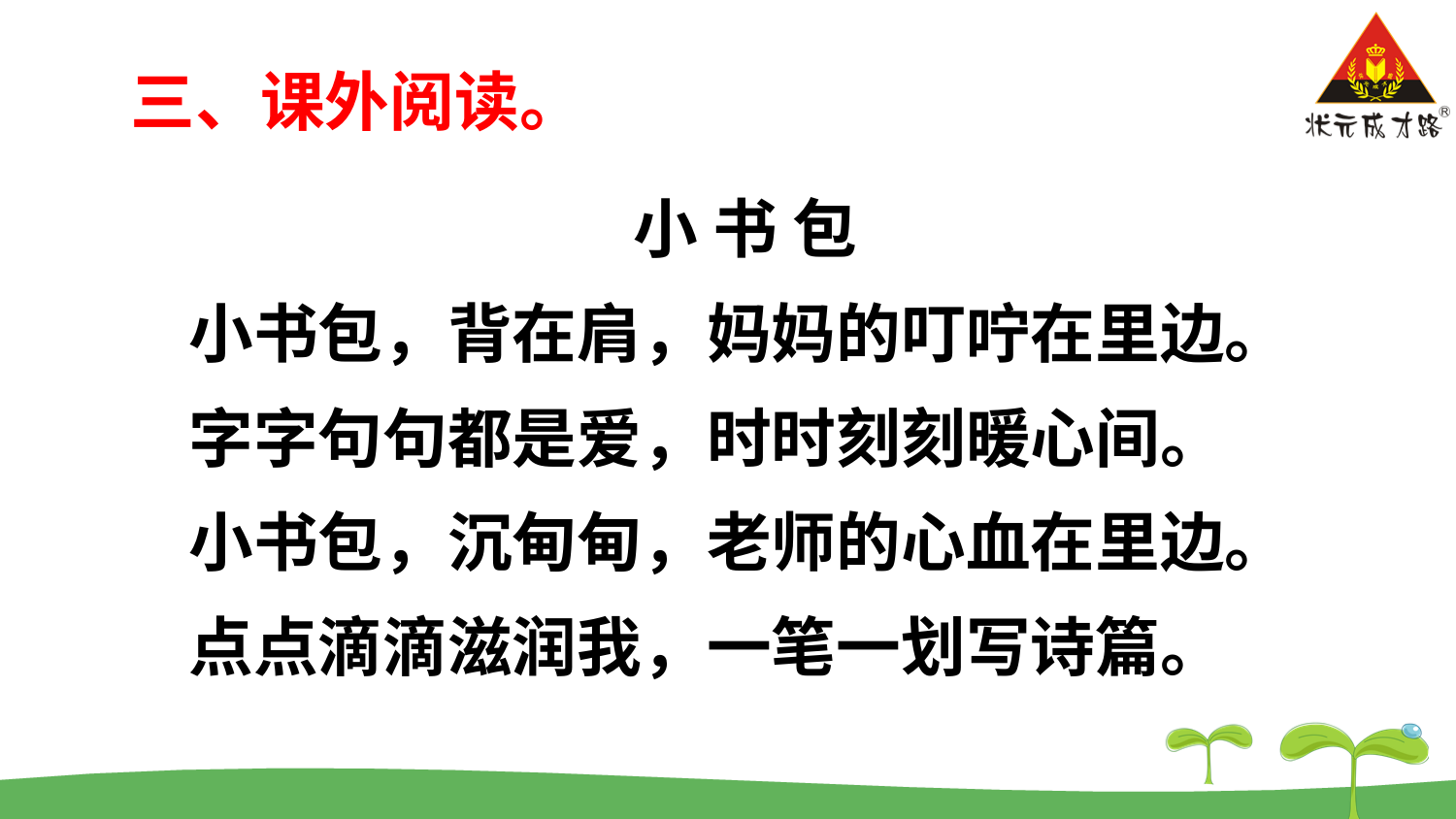

三、课外阅读。
小 书 包
小书包，背在肩，妈妈的叮咛在里边。
字字句句都是爱，时时刻刻暖心间。
小书包，沉甸甸，老师的心血在里边。
点点滴滴滋润我，一笔一划写诗篇。